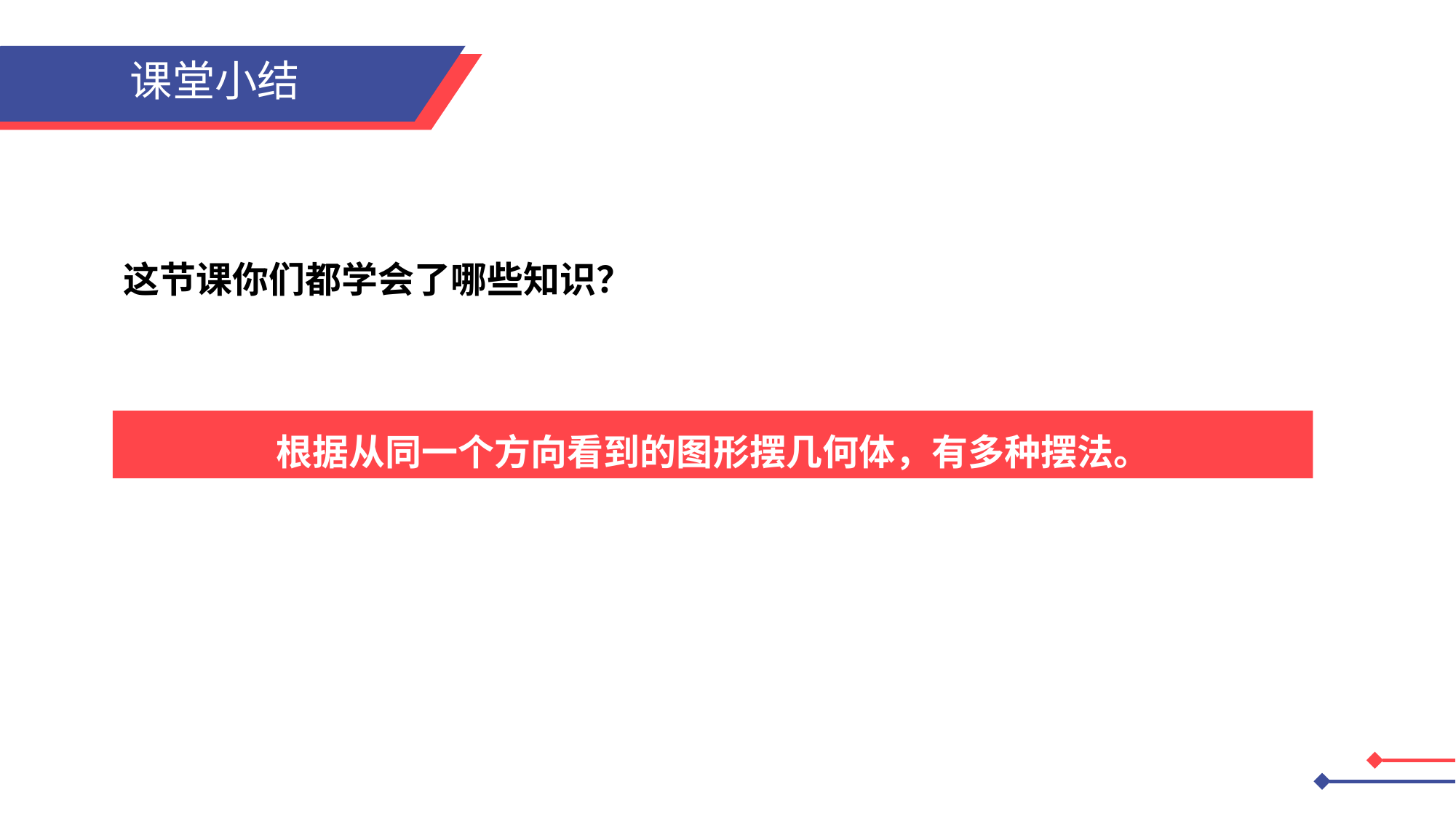

课堂小结
这节课你们都学会了哪些知识？
根据从同一个方向看到的图形摆几何体，有多种摆法。